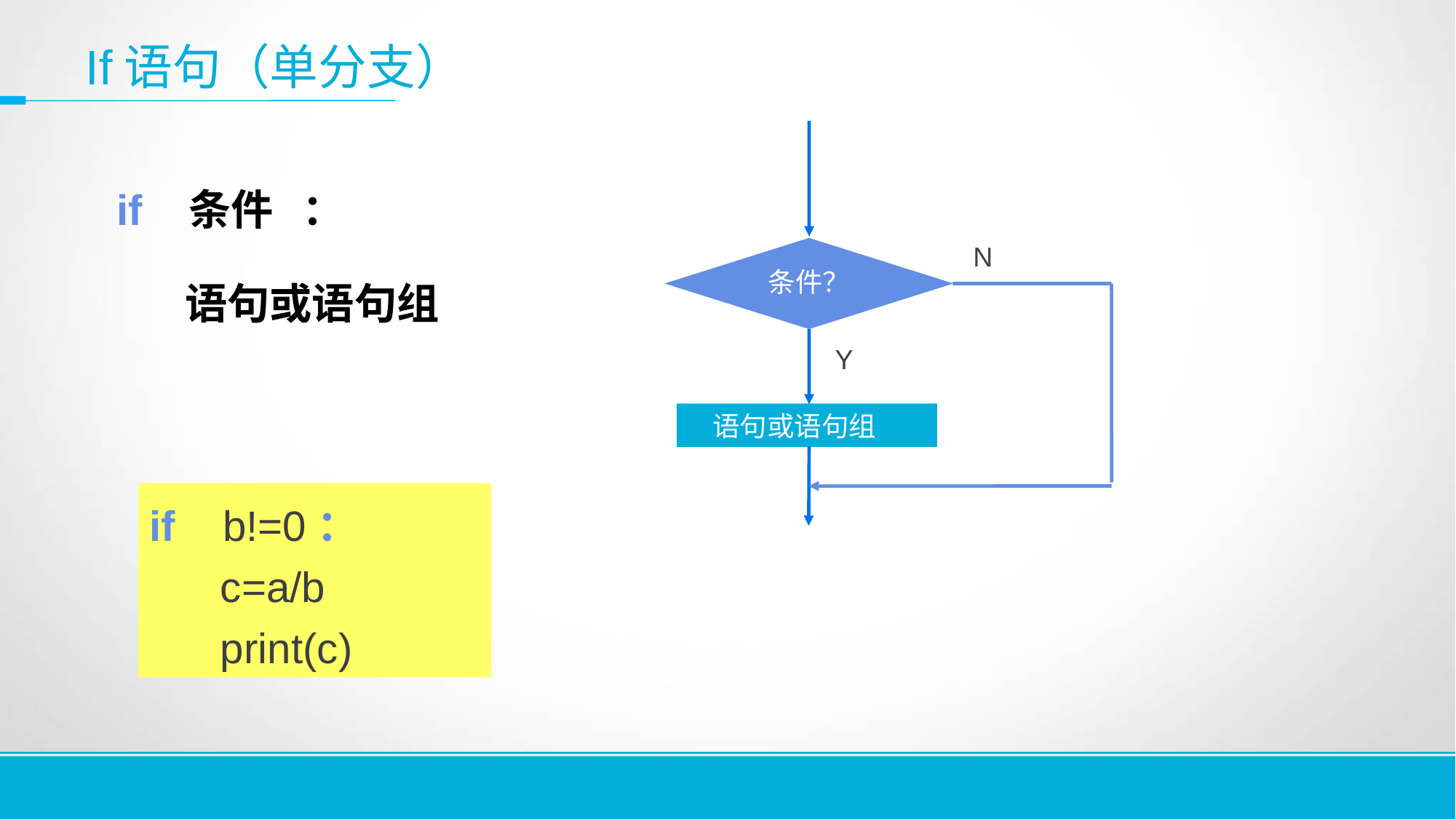

# If语句（单分支）

条件？
N

Y
   语句或语句组

输出c
if   条件   ：
      语句或语句组

if    b!=0：
      c=a/b
      print(c)